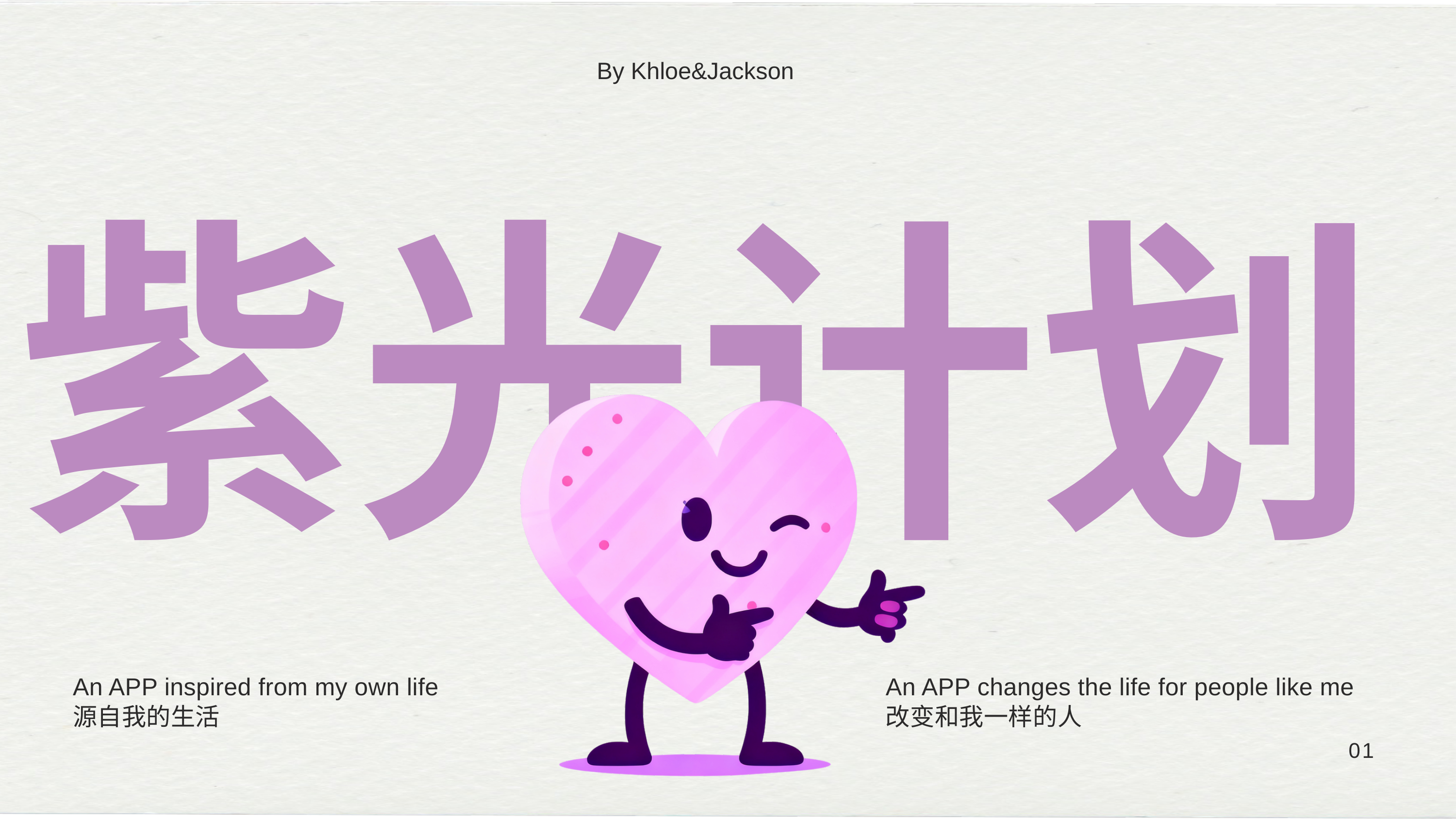

By Khloe&Jackson
紫光计划

An APP inspired from my own life
源自我的生活
An APP changes the life for people like me
改变和我一样的人
01